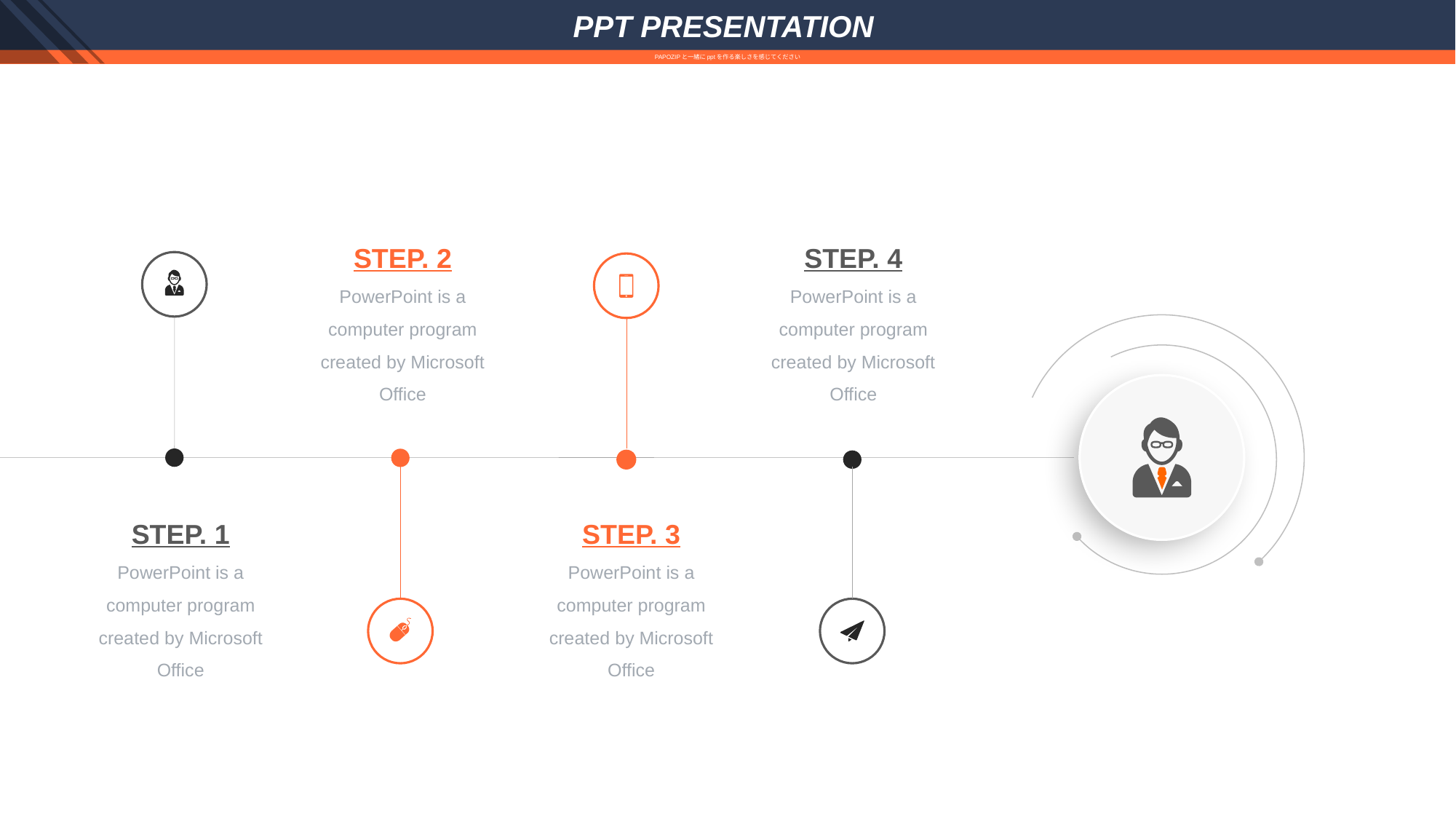

PPT PRESENTATION

PAPOZIPと一緒にpptを作る楽しさを感じてください
STEP. 2
PowerPoint is a computer program created by Microsoft Office
STEP. 4
PowerPoint is a computer program created by Microsoft Office

STEP. 1
PowerPoint is a computer program created by Microsoft Office
STEP. 3
PowerPoint is a computer program created by Microsoft Office